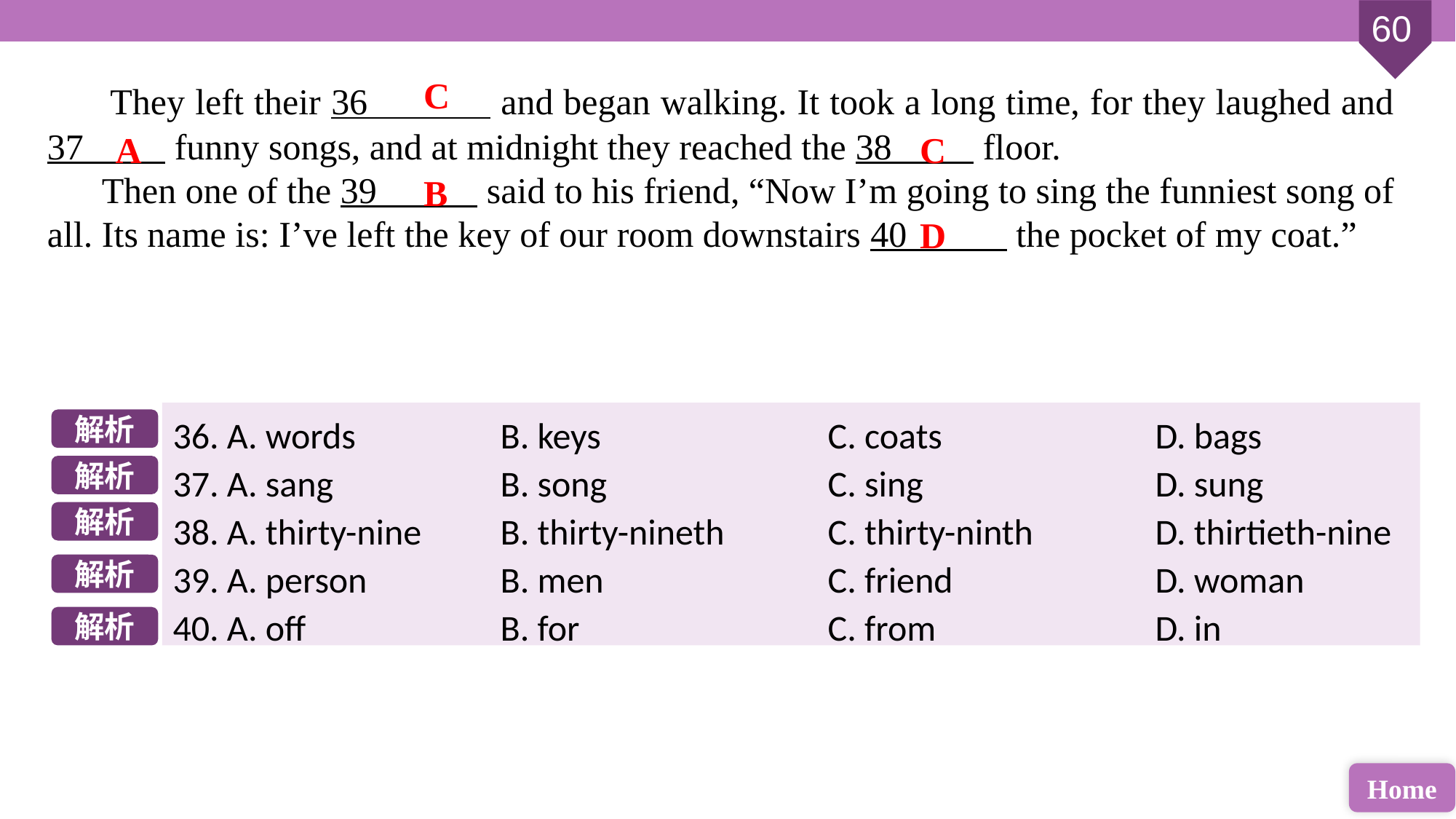

They left their 36             and began walking. It took a long time, for they laughed and 37          funny songs, and at midnight they reached the 38          floor.
Then one of the 39            said to his friend, “Now I’m going to sing the funniest song of all. Its name is: I’ve left the key of our room downstairs 40            the pocket of my coat.”
C
A
C
B
D
36. A. words 		B. keys 			C. coats 		D. bags
37. A. sang 		B. song 		C. sing 			D. sung
38. A. thirty-nine 	B. thirty-nineth 	C. thirty-ninth 		D. thirtieth-nine
39. A. person 		B. men 		C. friend 		D. woman
40. A. off		B. for 			C. from 		D. in
解析
解析
解析
解析
解析